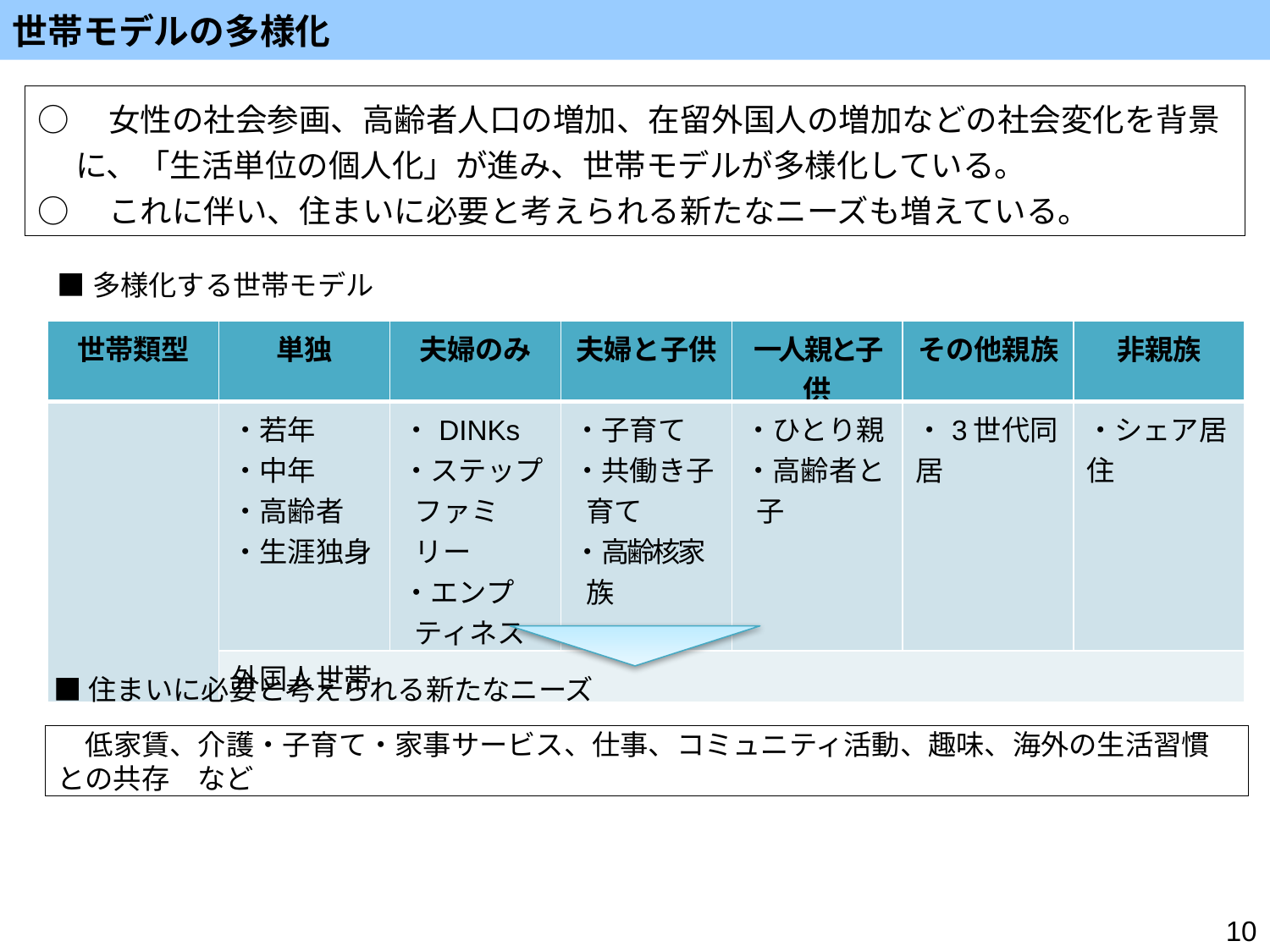

世帯モデルの多様化
○　女性の社会参画、高齢者人口の増加、在留外国人の増加などの社会変化を背景に、「生活単位の個人化」が進み、世帯モデルが多様化している。
○　これに伴い、住まいに必要と考えられる新たなニーズも増えている。
■多様化する世帯モデル
| 世帯類型 | 単独 | 夫婦のみ | 夫婦と子供 | 一人親と子供 | その他親族 | 非親族 |
| --- | --- | --- | --- | --- | --- | --- |
|  | ・若年 ・中年 ・高齢者 ・生涯独身 | ・DINKs ・ステップファミリー ・エンプティネスト | ・子育て ・共働き子育て ・高齢核家族 | ・ひとり親 ・高齢者と子 | ・3世代同居 | ・シェア居住 |
|  | 外国人世帯 |  |  |  |  |  |

■住まいに必要と考えられる新たなニーズ
　低家賃、介護・子育て・家事サービス、仕事、コミュニティ活動、趣味、海外の生活習慣との共存　など
10